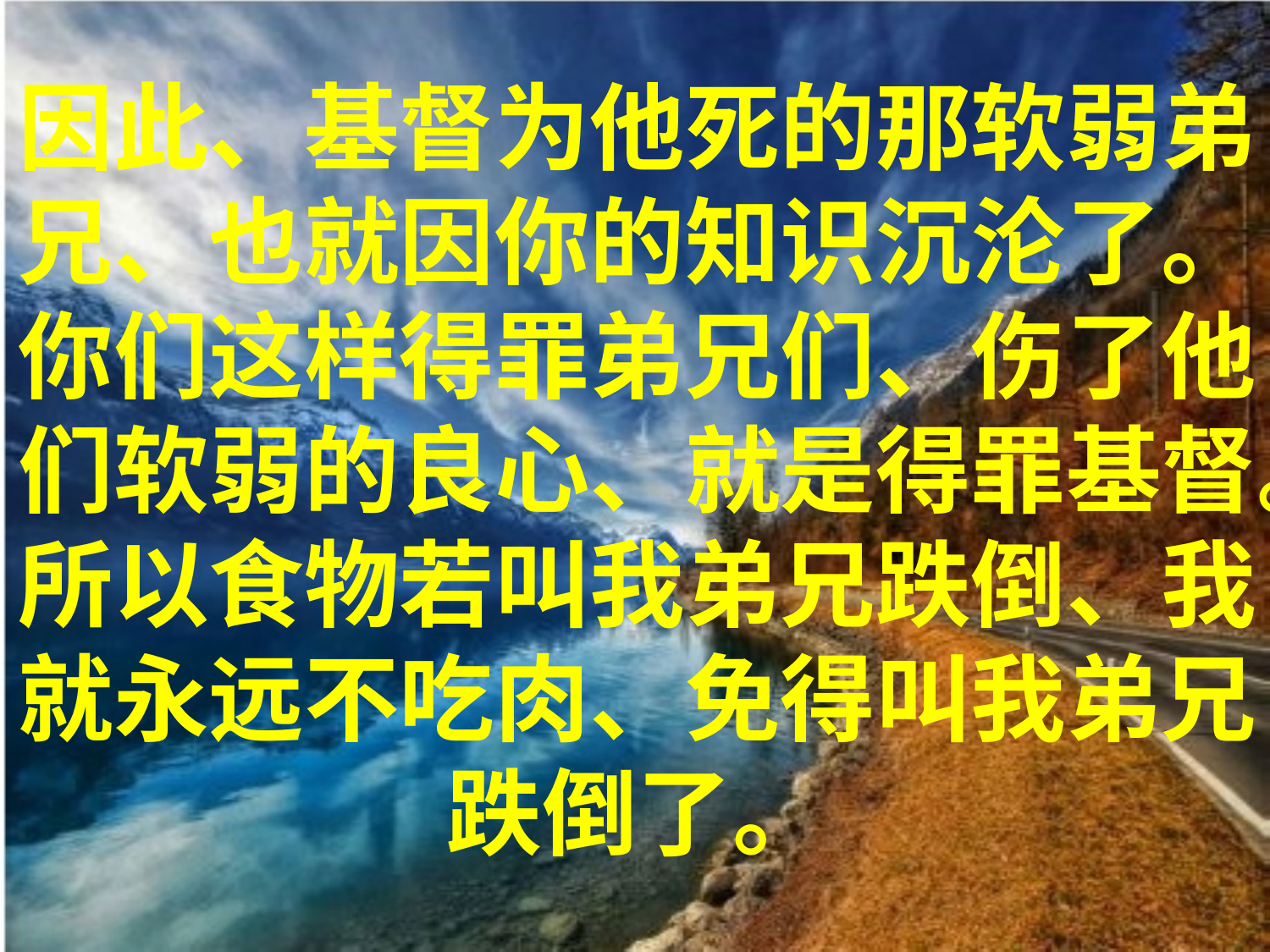

因此、基督为他死的那软弱弟兄、也就因你的知识沉沦了。你们这样得罪弟兄们、伤了他们软弱的良心、就是得罪基督。所以食物若叫我弟兄跌倒、我就永远不吃肉、免得叫我弟兄跌倒了。